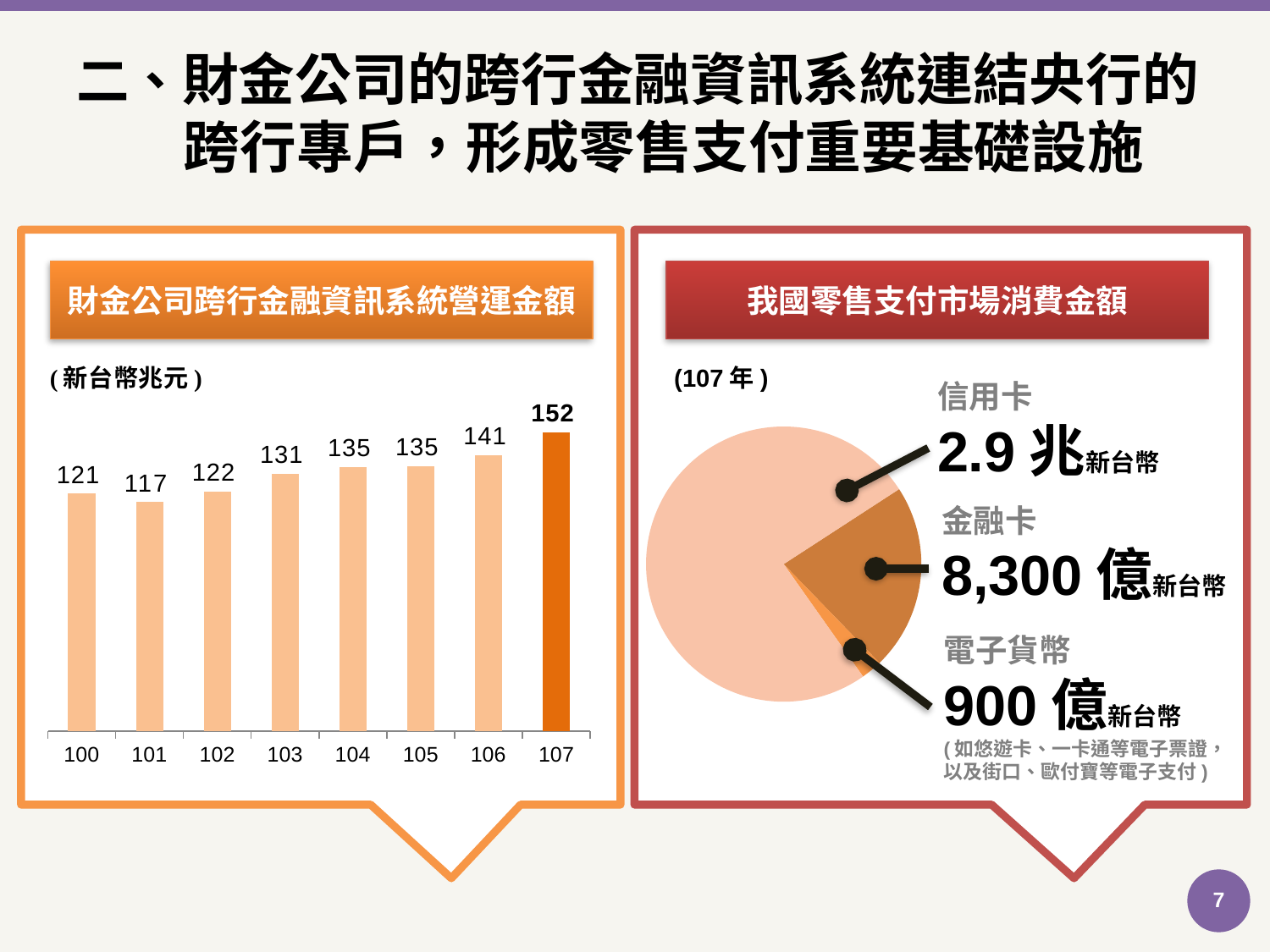

# 二、財金公司的跨行金融資訊系統連結央行的跨行專戶，形成零售支付重要基礎設施

財金公司跨行金融資訊系統營運金額
我國零售支付市場消費金額
(107年)

### Chart

| Category | Value |
|---|---|
| 100 | 121.0859 |
| 101 | 116.8454 |
| 102 | 122.3389 |
| 103 | 131.2304 |
| 104 | 134.6939 |
| 105 | 135.309 |
| 106 | 140.8519 |
| 107 | 152.3592 |
信用卡
2.9兆新台幣

### Chart

| Category | 欄1 |
|---|---|
| 金融卡 | 8357.0 |
| 電子貨幣 | 942.7 |
| 信用卡 | 28836.0 |
金融卡
8,300億新台幣
電子貨幣
900億新台幣
(如悠遊卡、一卡通等電子票證，以及街口、歐付寶等電子支付)
7